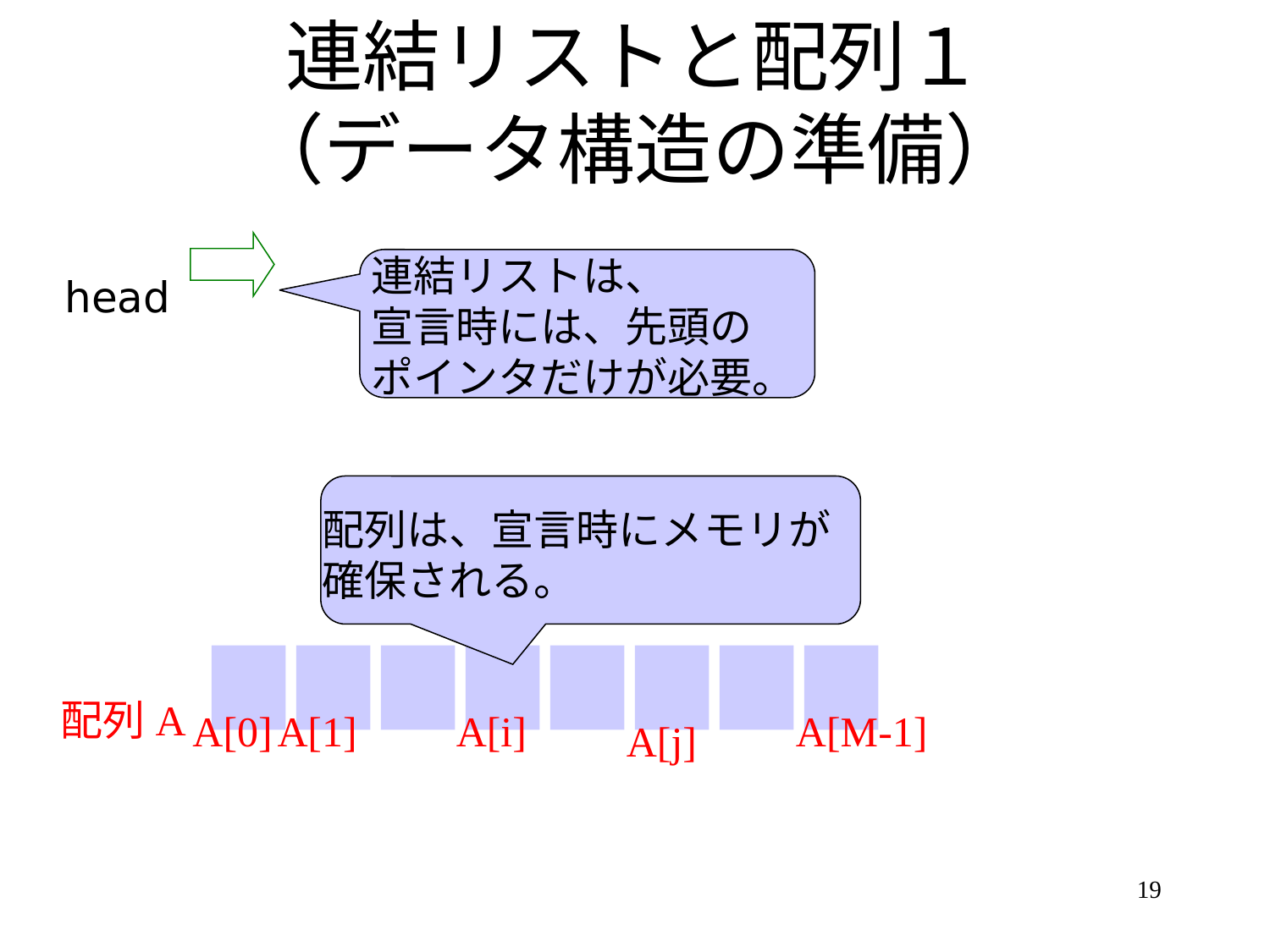

# 連結リストと配列１ （データ構造の準備）
ＮＵＬＬ

連結リストは、
宣言時には、先頭の
ポインタだけが必要。

head

配列は、宣言時にメモリが
確保される。

配列A
A[0]
A[1]
A[i]
A[M-1]
A[j]
19